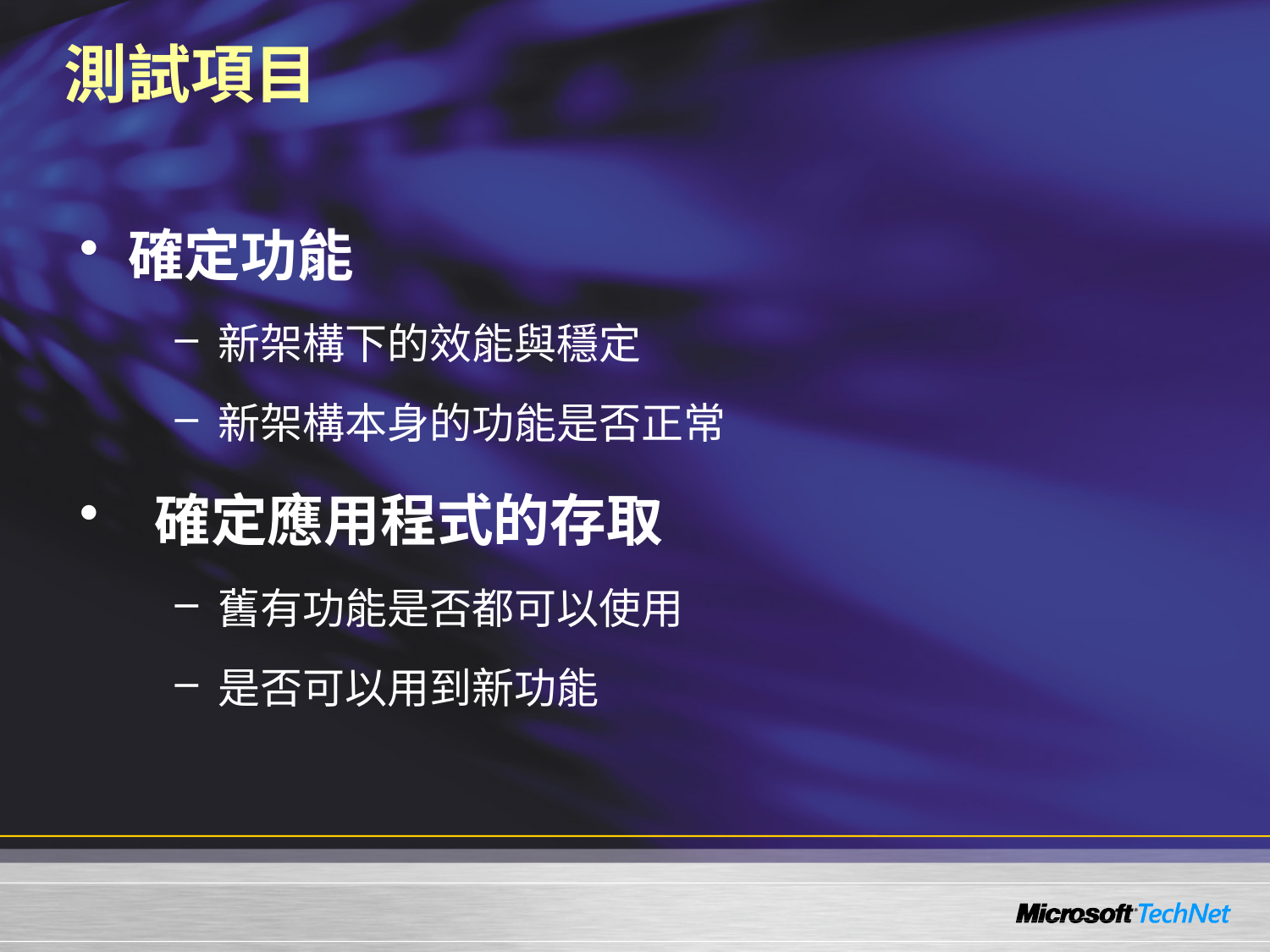

# 測試項目
確定功能
 新架構下的效能與穩定
 新架構本身的功能是否正常
 確定應用程式的存取
 舊有功能是否都可以使用
 是否可以用到新功能